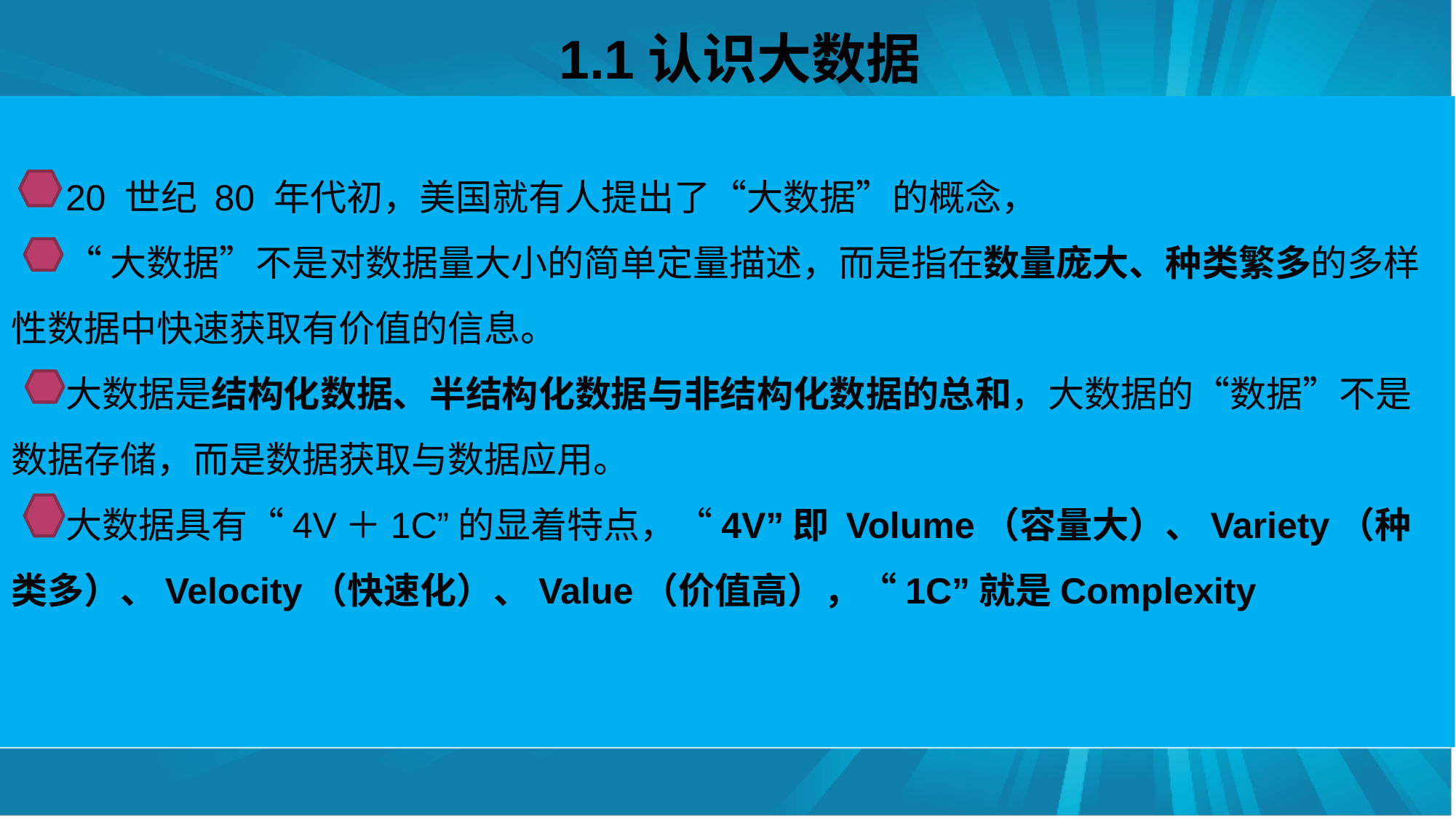

# 1.1认识大数据

20 世纪 80 年代初，美国就有人提出了“大数据”的概念，
“大数据”不是对数据量大小的简单定量描述，而是指在数量庞大、种类繁多的多样性数据中快速获取有价值的信息。
大数据是结构化数据、半结构化数据与非结构化数据的总和，大数据的“数据”不是数据存储，而是数据获取与数据应用。
大数据具有“4V＋1C”的显着特点，“4V”即 Volume（容量大）、Variety（种类多）、Velocity（快速化）、Value（价值高），“1C”就是Complexity